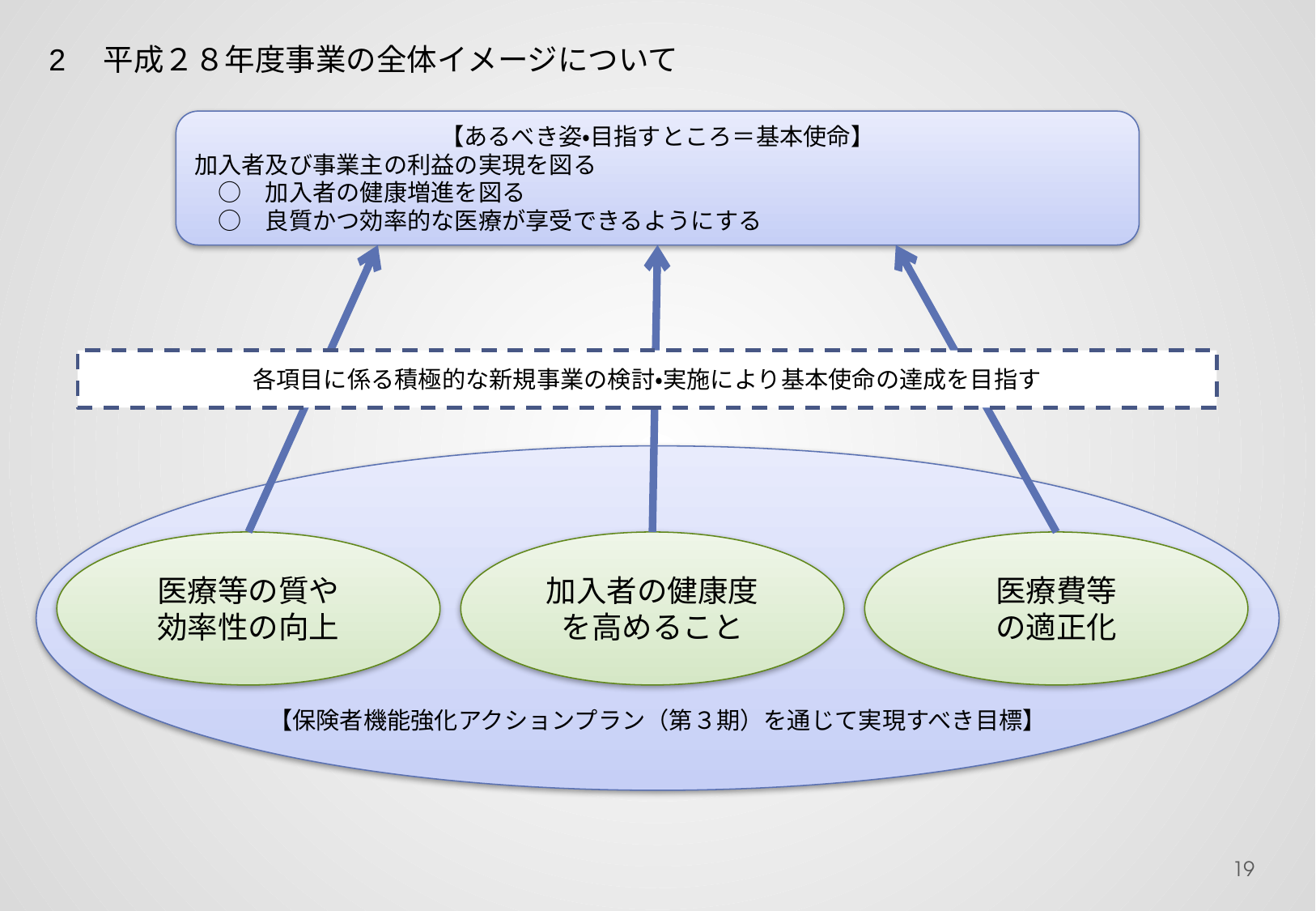

2　平成２８年度事業の全体イメージについて
【あるべき姿・目指すところ＝基本使命】
加入者及び事業主の利益の実現を図る
　○　加入者の健康増進を図る
　○　良質かつ効率的な医療が享受できるようにする
各項目に係る積極的な新規事業の検討・実施により基本使命の達成を目指す
【保険者機能強化アクションプラン（第３期）を通じて実現すべき目標】
医療等の質や
効率性の向上
加入者の健康度
を高めること
医療費等
の適正化
19